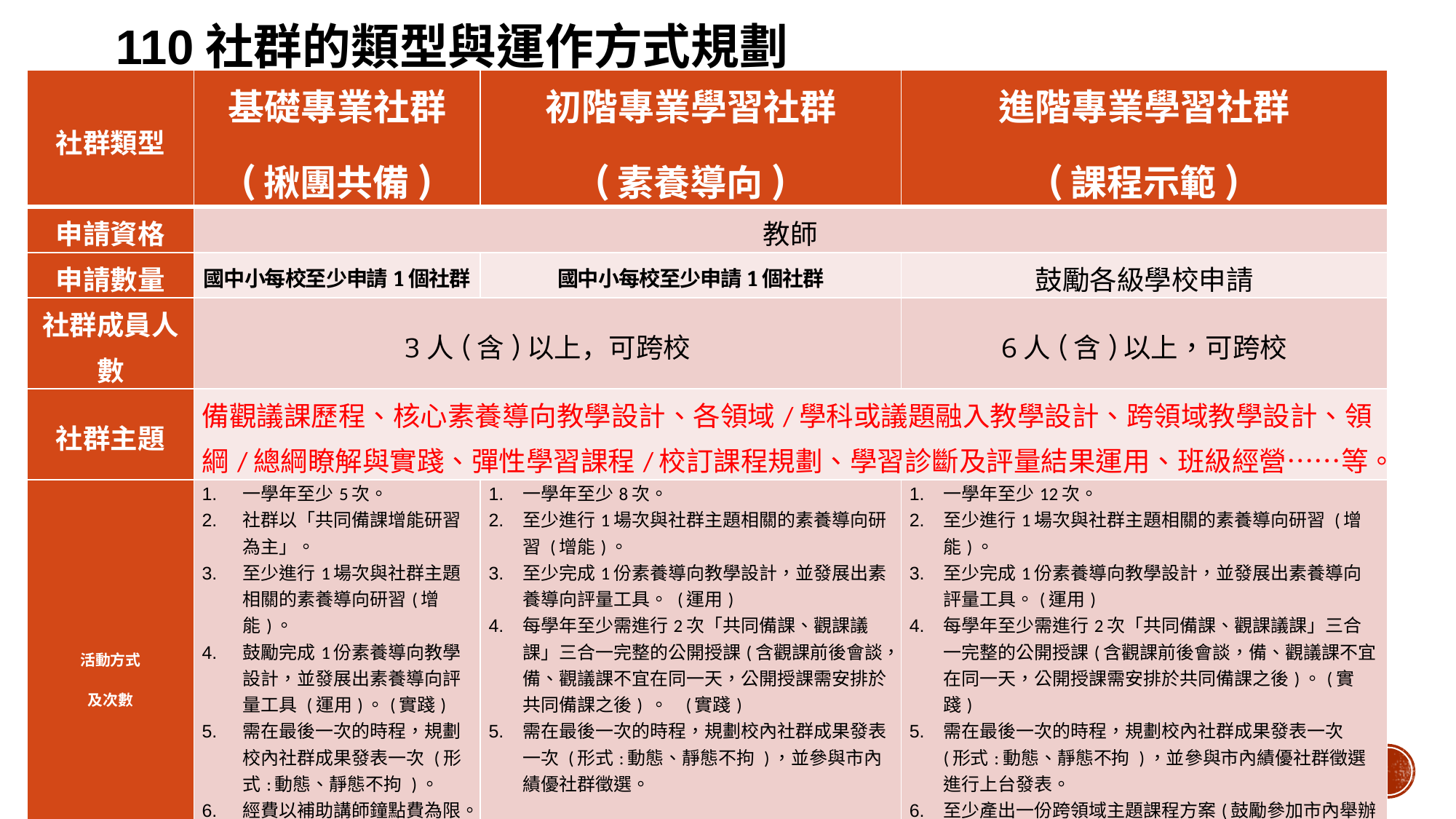

110社群的類型與運作方式規劃
| 社群類型 | 基礎專業社群 (揪團共備) | 初階專業學習社群 (素養導向) | 進階專業學習社群 (課程示範) |
| --- | --- | --- | --- |
| 申請資格 | 教師 |  |  |
| 申請數量 | 國中小每校至少申請1個社群 | 國中小每校至少申請1個社群 | 鼓勵各級學校申請 |
| 社群成員人數 | 3人(含)以上，可跨校 |  | 6人(含)以上，可跨校 |
| 社群主題 | 備觀議課歷程、核心素養導向教學設計、各領域/學科或議題融入教學設計、跨領域教學設計、領綱/總綱瞭解與實踐、彈性學習課程/校訂課程規劃、學習診斷及評量結果運用、班級經營……等。 |  |  |
| 活動方式 及次數 | 一學年至少5次。 社群以「共同備課增能研習為主」。 至少進行1場次與社群主題相關的素養導向研習(增能)。 鼓勵完成1份素養導向教學設計，並發展出素養導向評量工具 (運用)。(實踐) 需在最後一次的時程，規劃校內社群成果發表一次 (形式:動態、靜態不拘 )。 經費以補助講師鐘點費為限。 | 一學年至少8次。 至少進行1場次與社群主題相關的素養導向研習 (增能)。 至少完成1份素養導向教學設計，並發展出素養導向評量工具。 (運用) 每學年至少需進行2次「共同備課、觀課議課」三合一完整的公開授課(含觀課前後會談，備、觀議課不宜在同一天，公開授課需安排於共同備課之後) 。 (實踐) 需在最後一次的時程，規劃校內社群成果發表一次 (形式:動態、靜態不拘 )，並參與市內績優社群徵選。 | 一學年至少12次。 至少進行1場次與社群主題相關的素養導向研習 (增能)。 至少完成1份素養導向教學設計，並發展出素養導向評量工具。(運用) 每學年至少需進行2次「共同備課、觀課議課」三合一完整的公開授課(含觀課前後會談，備、觀議課不宜在同一天，公開授課需安排於共同備課之後)。(實踐) 需在最後一次的時程，規劃校內社群成果發表一次 (形式:動態、靜態不拘 )，並參與市內績優社群徵選進行上台發表。 至少產出一份跨領域主題課程方案(鼓勵參加市內舉辦的教學設計競賽，如閱讀教學設計、品格模組、各領域教學創新競賽……)。 |
| 經費補助 | 6,000 | 1,6000 | 36,000 |
| 專業回饋 | 無 | 觀議課必需邀請市內專業回饋人才(國教輔導團團員或人才庫名單皆可)到校進行觀課回饋，亦可以邀請大專院校的教授。 | 觀議課必需邀請市內專業回饋人才(國教輔導團團員或人才庫名單皆可)到校進行觀課回饋，亦可以邀請大專院校的教授。 |
| 召集人 | 資格不限，具熱忱者 | 三年以上年資 | 1.三年以上年資 2.每週減授一節課 |